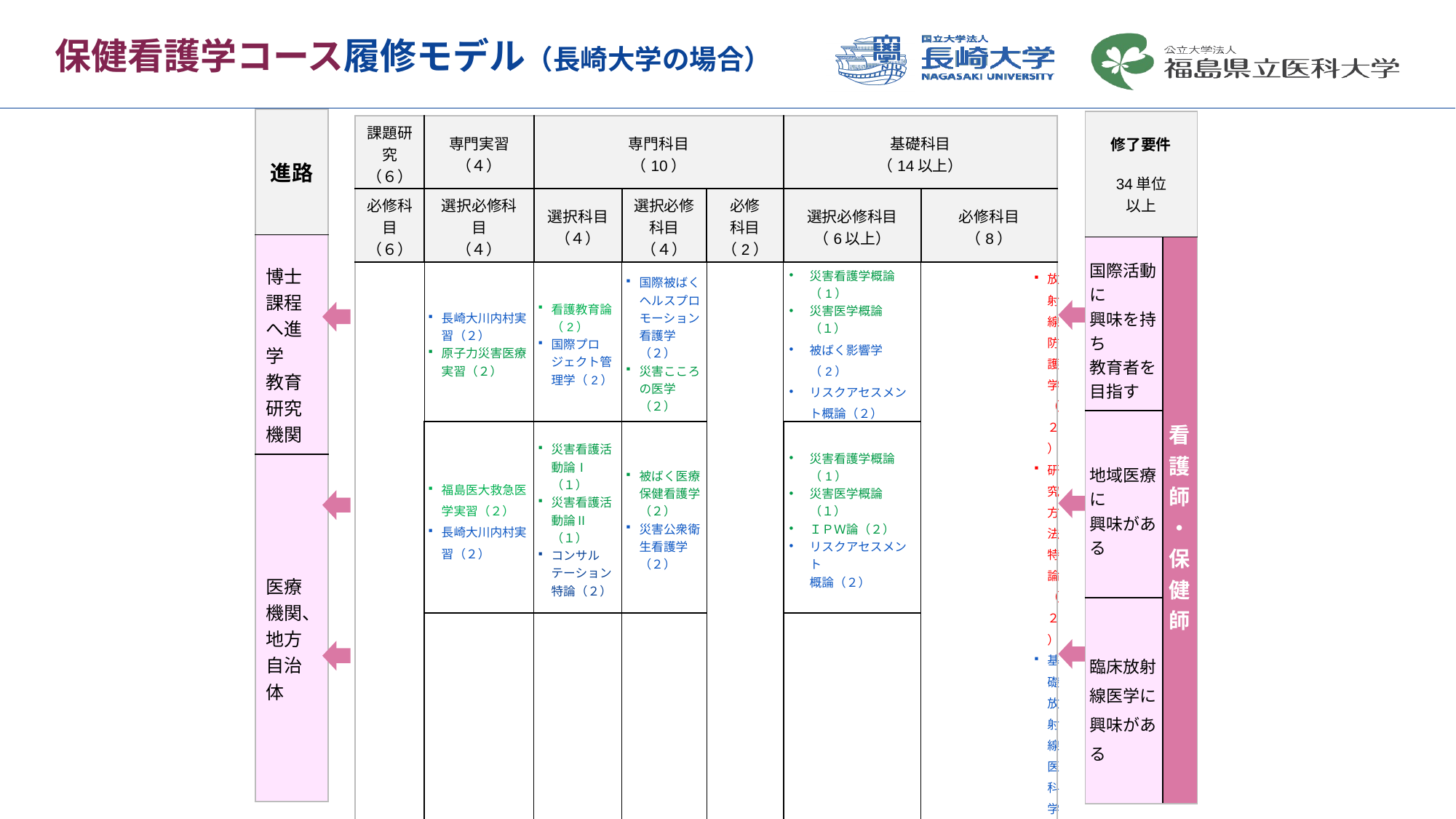

# 保健看護学コース履修モデル（長崎大学の場合）
| 進路 |
| --- |
| 博士課程へ進学 教育研究機関 |
| 医療機関、地方自治体 |
| 修了要件 34単位 以上 |  |
| --- | --- |
| 国際活動に 興味を持ち 教育者を目指す | 看護師・保健師 |
| 地域医療に 興味がある |  |
| 臨床放射線医学に 興味がある |  |
| 課題研究 （６） | 専門実習 （４） | 専門科目 （10） |  |  | 基礎科目 （14以上） |  |
| --- | --- | --- | --- | --- | --- | --- |
| 必修科目 （６） | 選択必修科目 （４） | 選択科目 （４） | 選択必修科目 （４） | 必修 科目 （2） | 選択必修科目 （6以上） | 必修科目 （8） |
| 課題研究（６） | 長崎大川内村実習（２） 原子力災害医療実習（２） | 看護教育論（2） 国際プロジェクト管理学（2） | 国際被ばくヘルスプロモーション看護学（２） 災害こころの医学（２） | 放射線看護学（２） | 災害看護学概論（1） 災害医学概論（１） 被ばく影響学（2） リスクアセスメント概論（２） | 放射線防護学（２） 研究方法特論（２） 基礎放射線医科学（１） 基礎放射線医科学（１） 救急医学概論（１） リスクコミュニケーション学（１） |
|  | 福島医大救急医学実習（２） 長崎大川内村実習（２） | 災害看護活動論Ⅰ（１） 災害看護活動論Ⅱ（１） コンサルテーション特論（２） | 被ばく医療保健看護学（２） 災害公衆衛生看護学（２） |  | 災害看護学概論（1） 災害医学概論（１） ＩＰＷ論（２） リスクアセスメント 概論（２） |  |
|  | 長崎大原爆被爆者医療実習（２） 原子力災害医療実習（２） | 看護情報学（２） 看護倫理（２） | 被ばく医療保健看護学（２） 国際被ばくヘルスプロモーション看護学（２） |  | 災害看護学概論（1） 災害医学概論（１） 緊急被ばく医療概論Ⅰ（１） 緊急被ばく医療概論Ⅱ（１） 被ばく影響学Ⅰ（1） 被ばく影響学Ⅱ（1） |  |